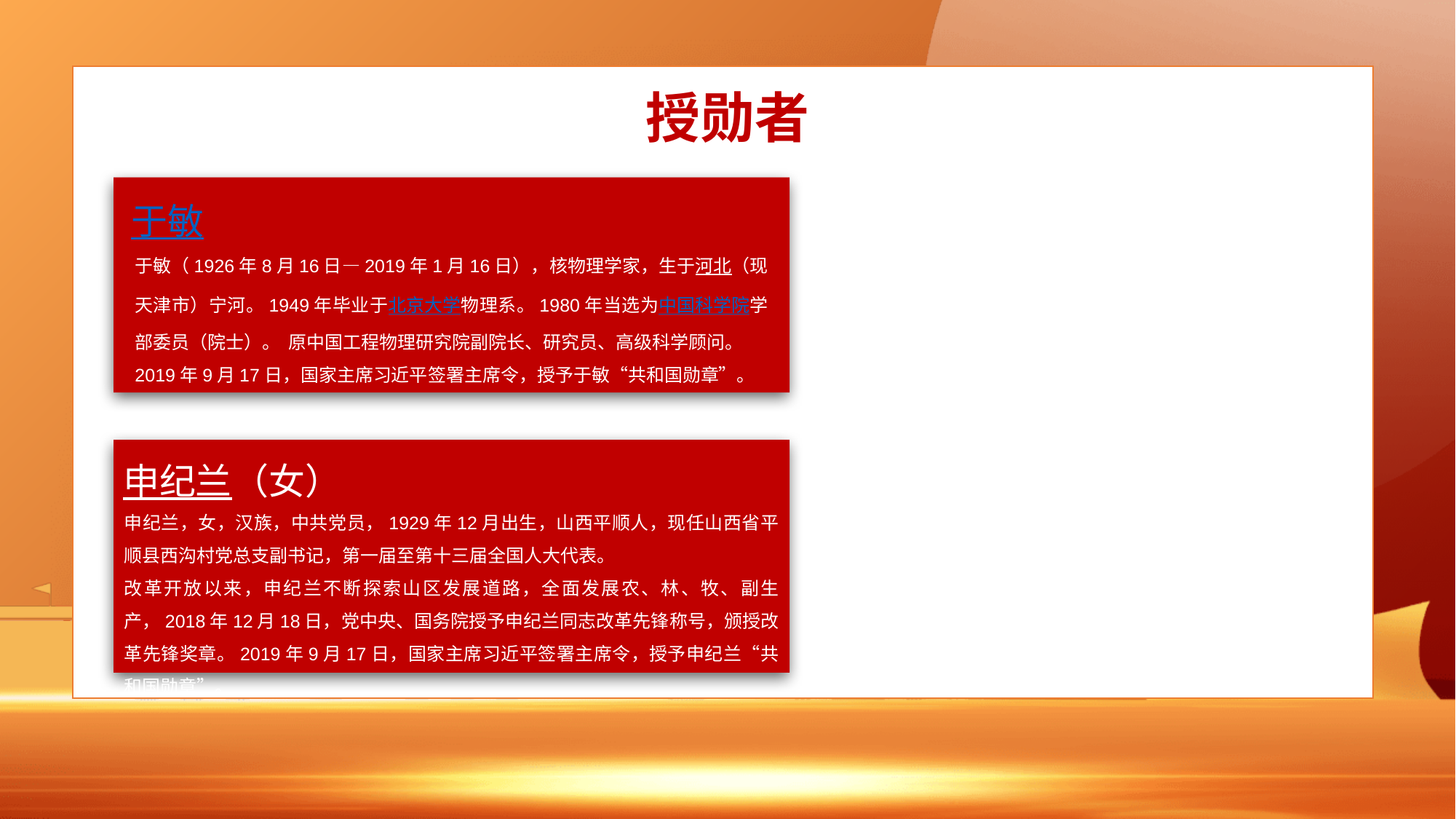

授勋者
于敏

于敏（1926年8月16日—2019年1月16日），核物理学家，生于河北（现天津市）宁河。1949年毕业于北京大学物理系。1980年当选为中国科学院学部委员（院士）。  原中国工程物理研究院副院长、研究员、高级科学顾问。
2019年9月17日，国家主席习近平签署主席令，授予于敏“共和国勋章”。

申纪兰（女）
申纪兰，女，汉族，中共党员，1929年12月出生，山西平顺人，现任山西省平顺县西沟村党总支副书记，第一届至第十三届全国人大代表。
改革开放以来，申纪兰不断探索山区发展道路，全面发展农、林、牧、副生产，2018年12月18日，党中央、国务院授予申纪兰同志改革先锋称号，颁授改革先锋奖章。2019年9月17日，国家主席习近平签署主席令，授予申纪兰“共和国勋章”。